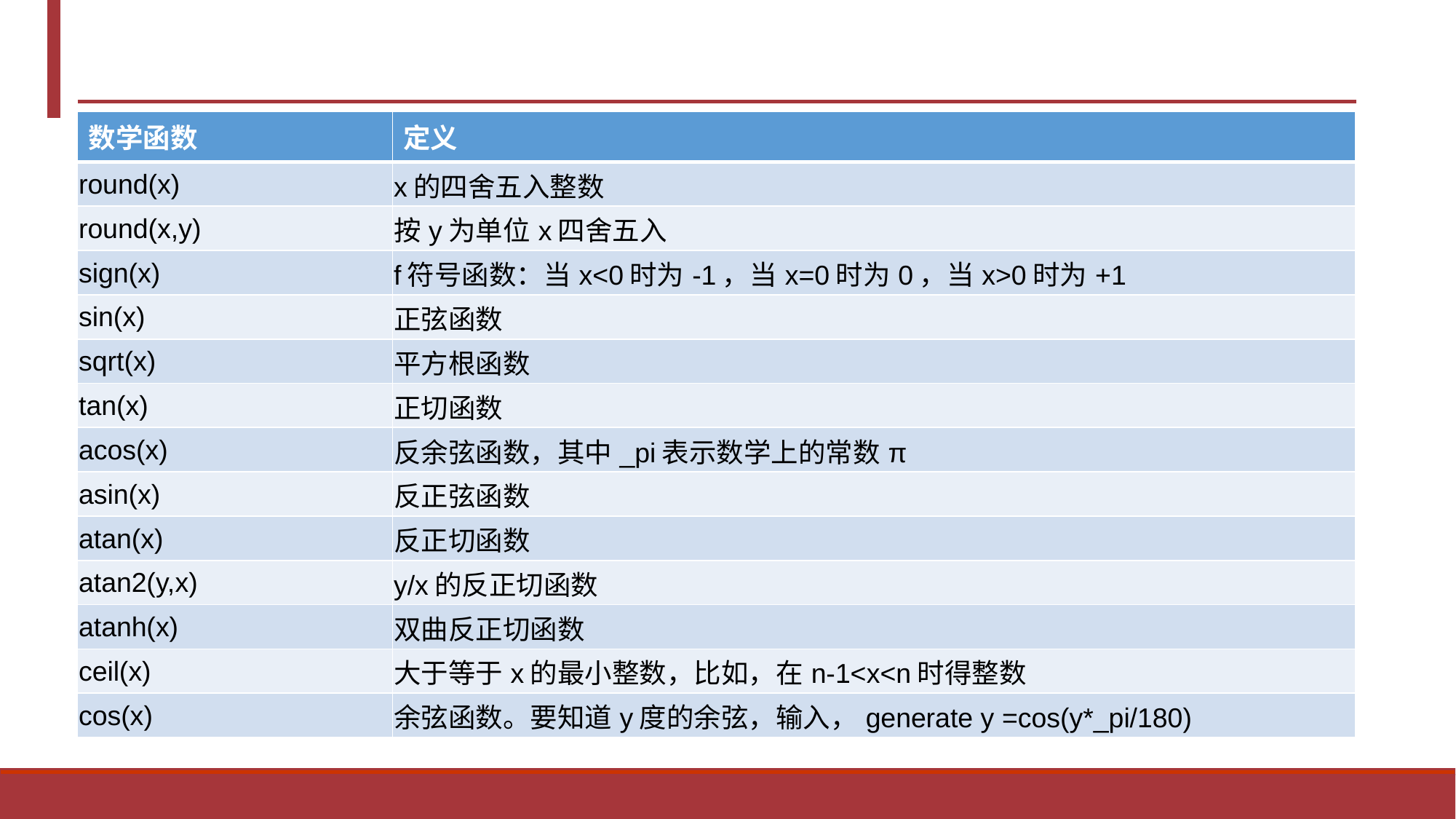

| 数学函数 | 定义 |
| --- | --- |
| round(x) | x的四舍五入整数 |
| round(x,y) | 按y为单位x四舍五入 |
| sign(x) | f符号函数：当x<0时为-1，当x=0时为0，当x>0时为+1 |
| sin(x) | 正弦函数 |
| sqrt(x) | 平方根函数 |
| tan(x) | 正切函数 |
| acos(x) | 反余弦函数，其中\_pi表示数学上的常数π |
| asin(x) | 反正弦函数 |
| atan(x) | 反正切函数 |
| atan2(y,x) | y/x的反正切函数 |
| atanh(x) | 双曲反正切函数 |
| ceil(x) | 大于等于x的最小整数，比如，在n-1<x<n时得整数 |
| cos(x) | 余弦函数。要知道y度的余弦，输入，generate y =cos(y\*\_pi/180) |